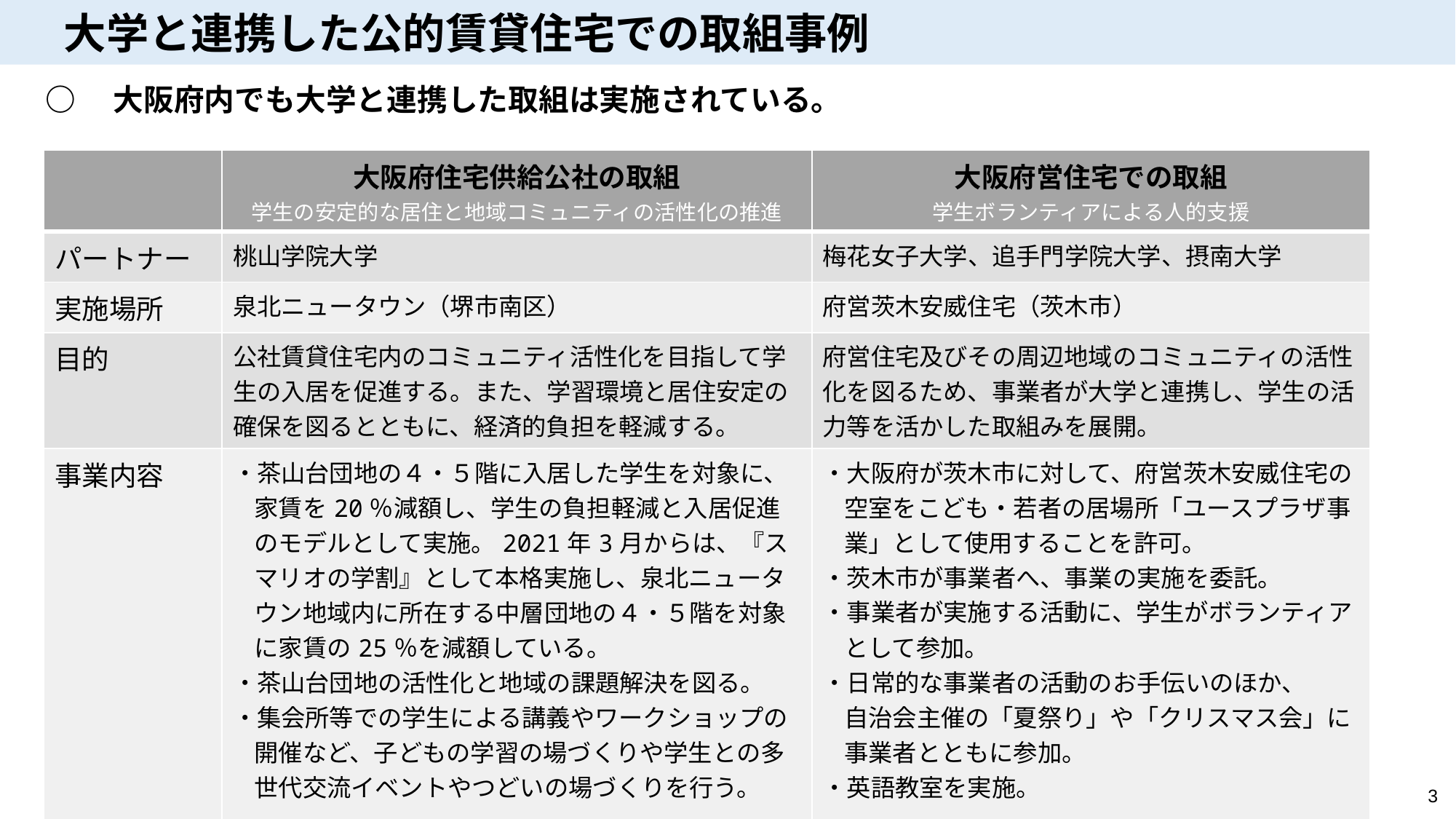

大学と連携した公的賃貸住宅での取組事例
○　大阪府内でも大学と連携した取組は実施されている。
|  | 大阪府住宅供給公社の取組 学生の安定的な居住と地域コミュニティの活性化の推進 | 大阪府営住宅での取組 学生ボランティアによる人的支援 |
| --- | --- | --- |
| パートナー | 桃山学院大学 | 梅花女子大学、追手門学院大学、摂南大学 |
| 実施場所 | 泉北ニュータウン（堺市南区） | 府営茨木安威住宅（茨木市） |
| 目的 | 公社賃貸住宅内のコミュニティ活性化を目指して学生の入居を促進する。また、学習環境と居住安定の確保を図るとともに、経済的負担を軽減する。 | 府営住宅及びその周辺地域のコミュニティの活性化を図るため、事業者が大学と連携し、学生の活力等を活かした取組みを展開。 |
| 事業内容 | ・茶山台団地の４・５階に入居した学生を対象に、家賃を20％減額し、学生の負担軽減と入居促進のモデルとして実施。2021年3月からは、『スマリオの学割』として本格実施し、泉北ニュータウン地域内に所在する中層団地の４・５階を対象に家賃の25％を減額している。 ・茶山台団地の活性化と地域の課題解決を図る。 ・集会所等での学生による講義やワークショップの開催など、子どもの学習の場づくりや学生との多世代交流イベントやつどいの場づくりを行う。 | ・大阪府が茨木市に対して、府営茨木安威住宅の空室をこども・若者の居場所「ユースプラザ事業」として使用することを許可。 ・茨木市が事業者へ、事業の実施を委託。 ・事業者が実施する活動に、学生がボランティアとして参加。 ・日常的な事業者の活動のお手伝いのほか、 自治会主催の「夏祭り」や「クリスマス会」に事業者とともに参加。 ・英語教室を実施。 |
3